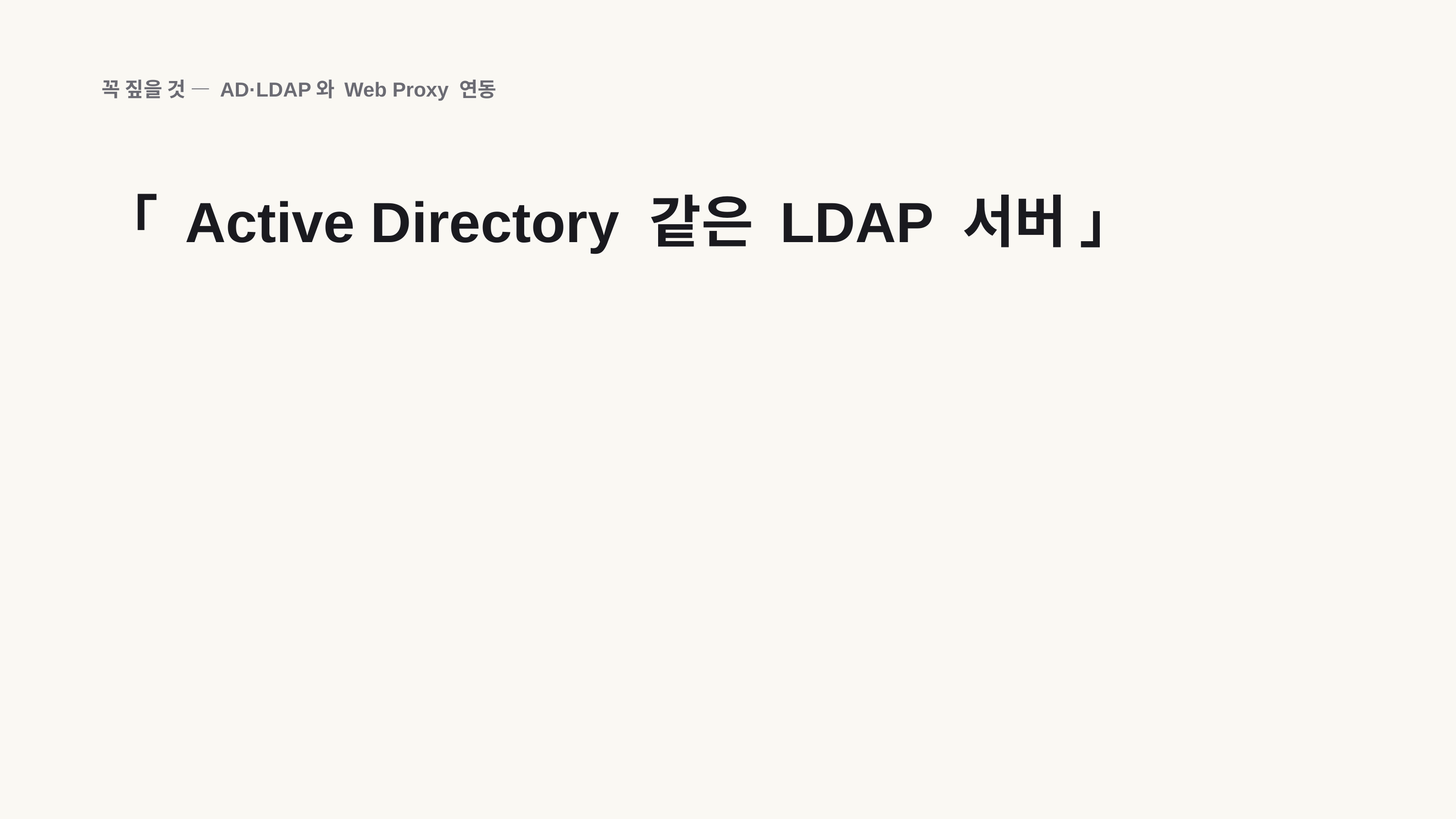

꼭 짚을 것 — AD·LDAP와 Web Proxy 연동
「 Active Directory 같은 LDAP 서버 」